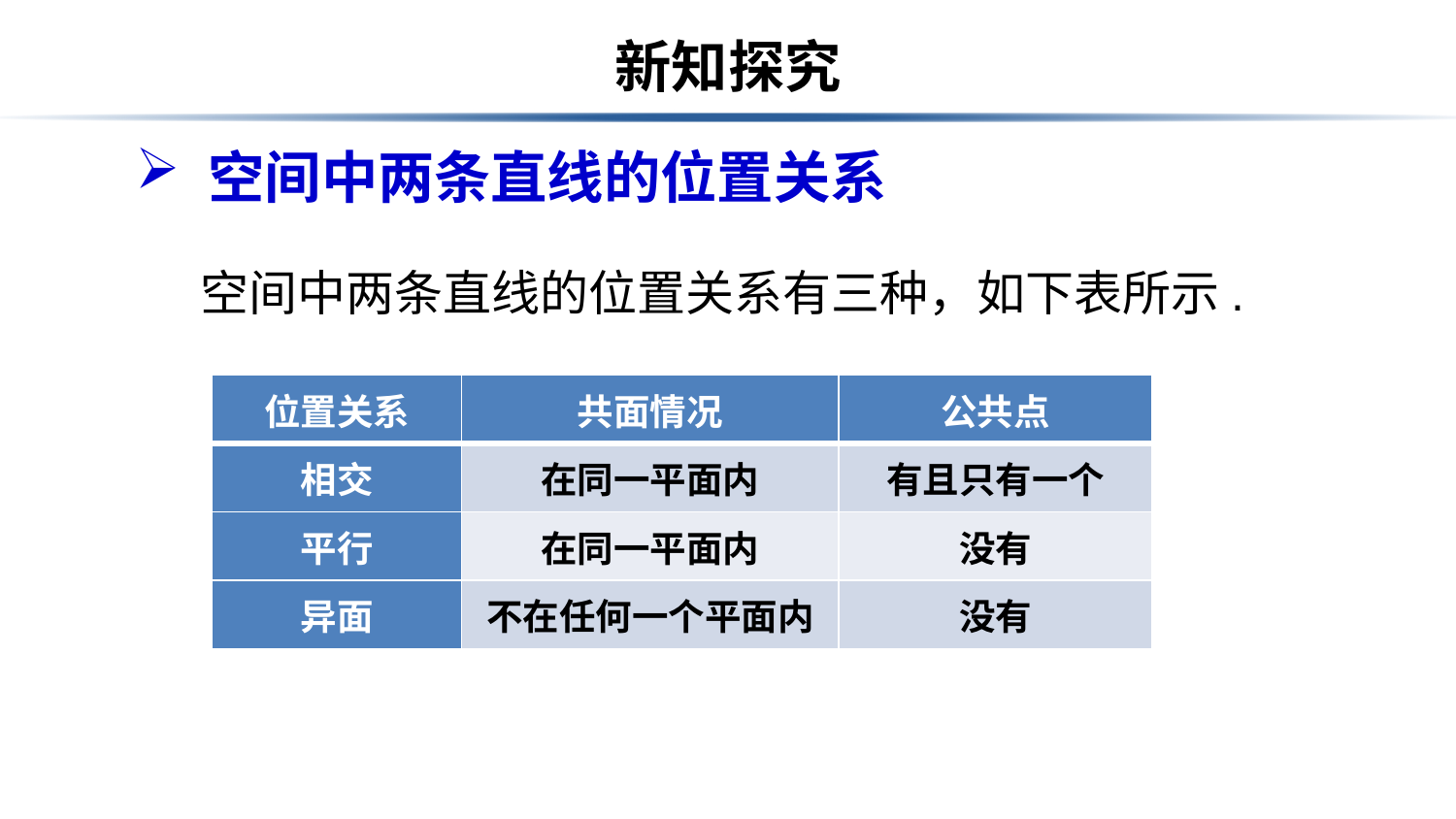

# 新知探究
空间中两条直线的位置关系
空间中两条直线的位置关系有三种，如下表所示.
| 位置关系 | 共面情况 | 公共点 |
| --- | --- | --- |
| 相交 | 在同一平面内 | 有且只有一个 |
| 平行 | 在同一平面内 | 没有 |
| 异面 | 不在任何一个平面内 | 没有 |